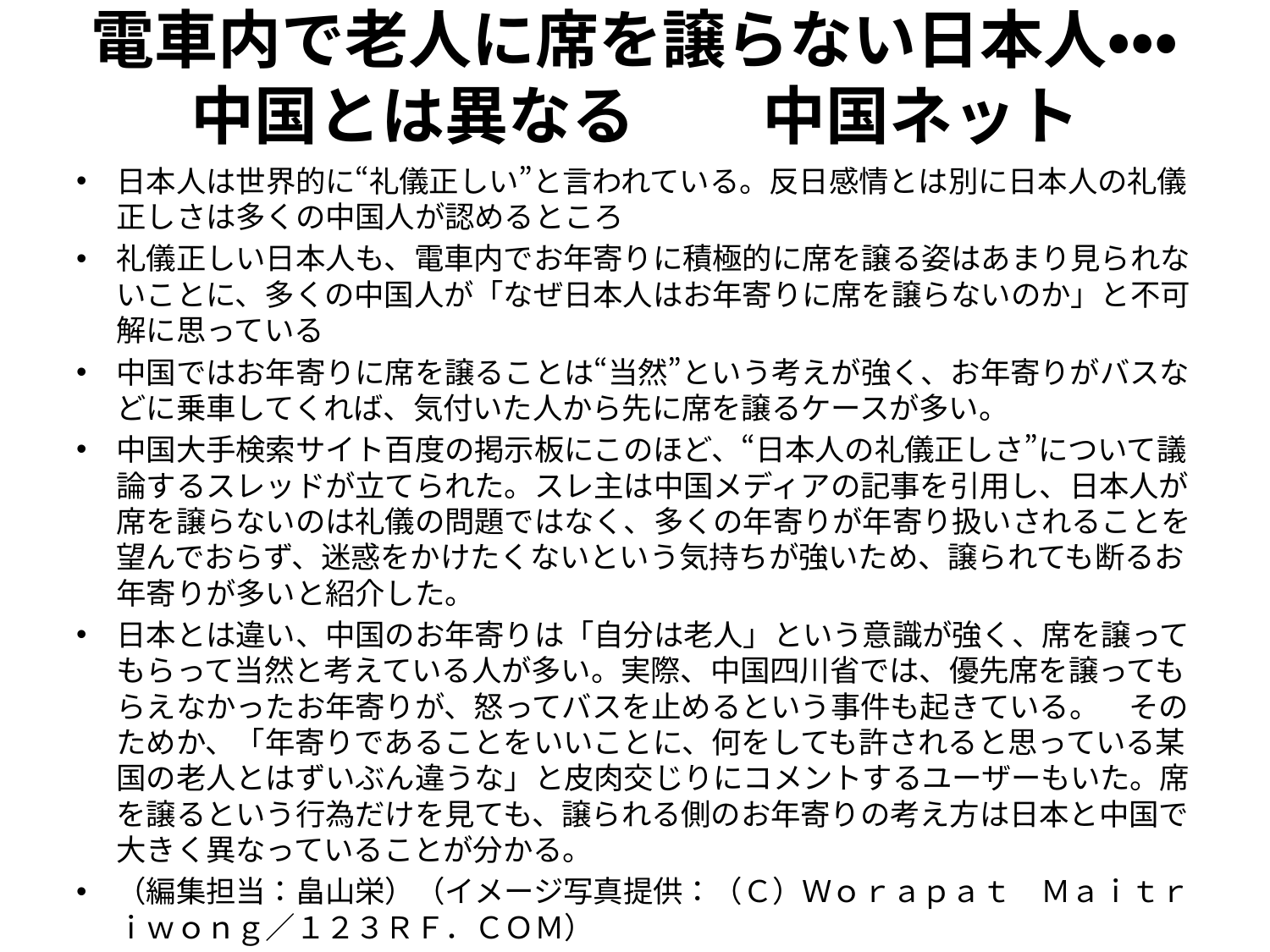

# 電車内で老人に席を譲らない日本人・・・中国とは異なる　　中国ネット
日本人は世界的に“礼儀正しい”と言われている。反日感情とは別に日本人の礼儀正しさは多くの中国人が認めるところ
礼儀正しい日本人も、電車内でお年寄りに積極的に席を譲る姿はあまり見られないことに、多くの中国人が「なぜ日本人はお年寄りに席を譲らないのか」と不可解に思っている
中国ではお年寄りに席を譲ることは“当然”という考えが強く、お年寄りがバスなどに乗車してくれば、気付いた人から先に席を譲るケースが多い。
中国大手検索サイト百度の掲示板にこのほど、“日本人の礼儀正しさ”について議論するスレッドが立てられた。スレ主は中国メディアの記事を引用し、日本人が席を譲らないのは礼儀の問題ではなく、多くの年寄りが年寄り扱いされることを望んでおらず、迷惑をかけたくないという気持ちが強いため、譲られても断るお年寄りが多いと紹介した。
日本とは違い、中国のお年寄りは「自分は老人」という意識が強く、席を譲ってもらって当然と考えている人が多い。実際、中国四川省では、優先席を譲ってもらえなかったお年寄りが、怒ってバスを止めるという事件も起きている。　そのためか、「年寄りであることをいいことに、何をしても許されると思っている某国の老人とはずいぶん違うな」と皮肉交じりにコメントするユーザーもいた。席を譲るという行為だけを見ても、譲られる側のお年寄りの考え方は日本と中国で大きく異なっていることが分かる。
（編集担当：畠山栄）（イメージ写真提供：（Ｃ）Ｗｏｒａｐａｔ　Ｍａｉｔｒｉｗｏｎｇ／１２３ＲＦ．ＣＯＭ）